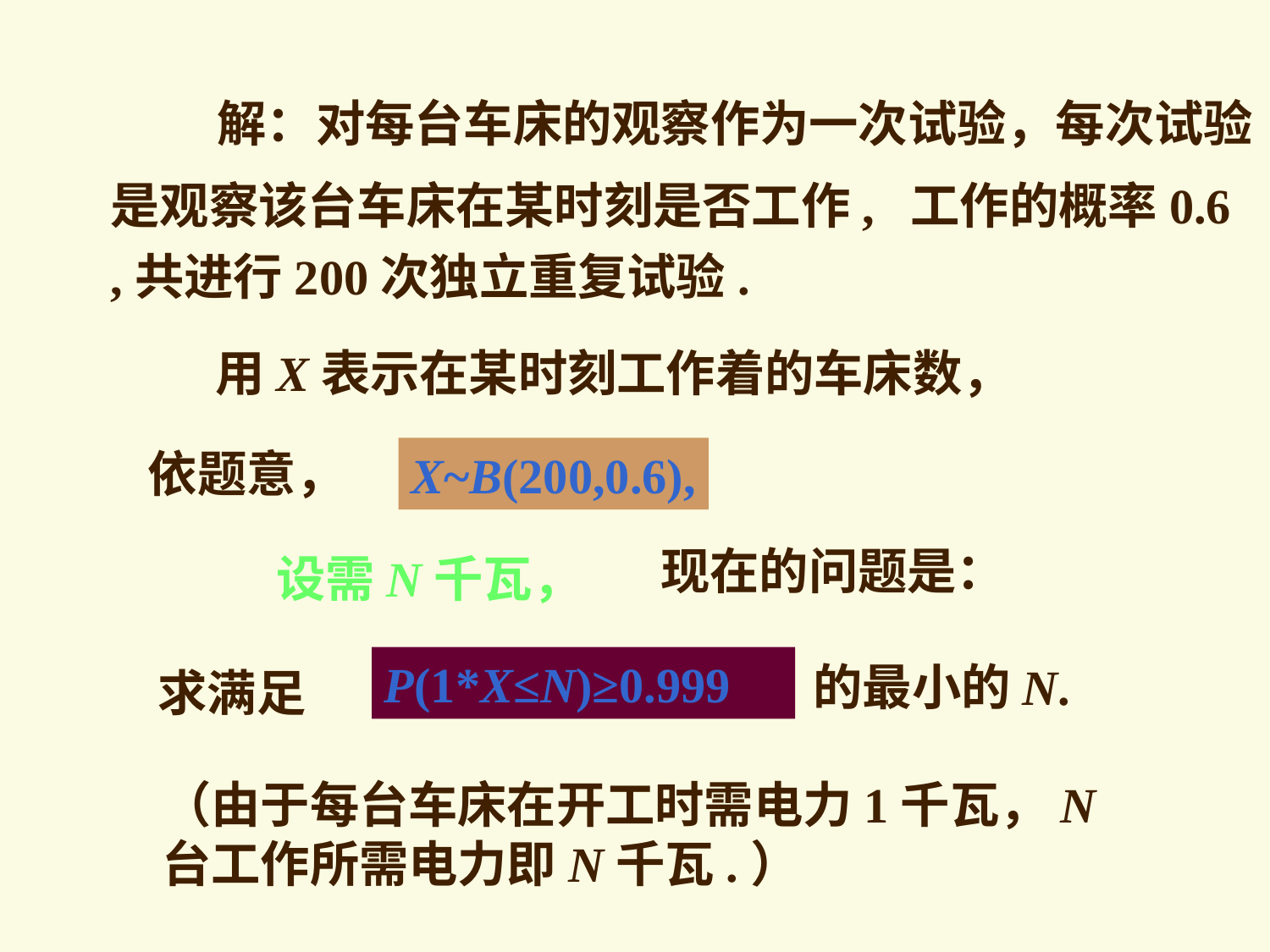

解：对每台车床的观察作为一次试验，每次试验
是观察该台车床在某时刻是否工作,  工作的概率0.6  ,共进行200次独立重复试验.
用X表示在某时刻工作着的车床数，
依题意，
X~B(200,0.6),
现在的问题是：
设需N千瓦，
P(1*X≤N)≥0.999
的最小的N.
求满足
（由于每台车床在开工时需电力1千瓦，N台工作所需电力即N千瓦.）